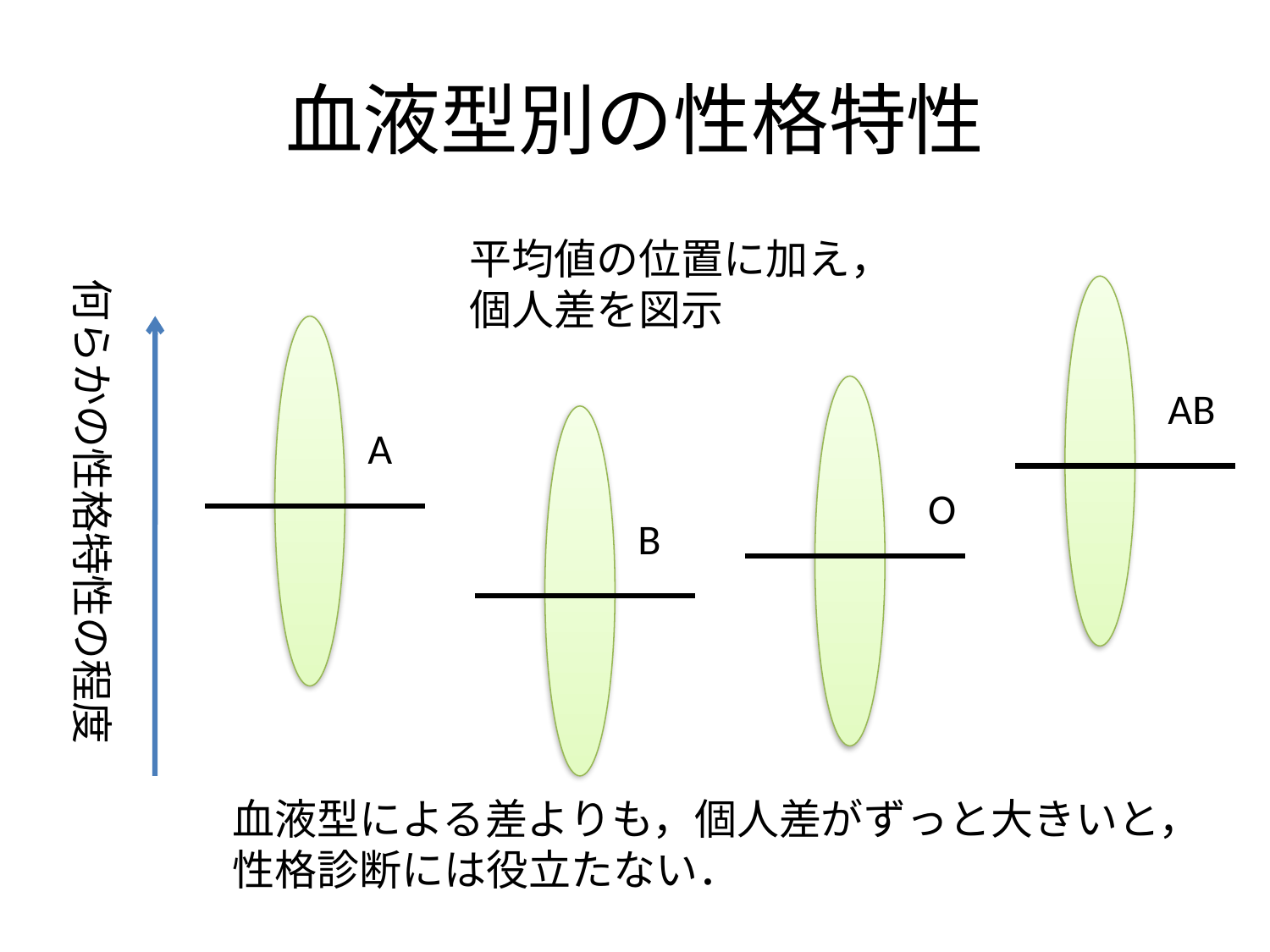

# 血液型別の性格特性
平均値の位置に加え，
個人差を図示
何らかの性格特性の程度

AB

A
O
B
血液型による差よりも，個人差がずっと大きいと，
性格診断には役立たない．